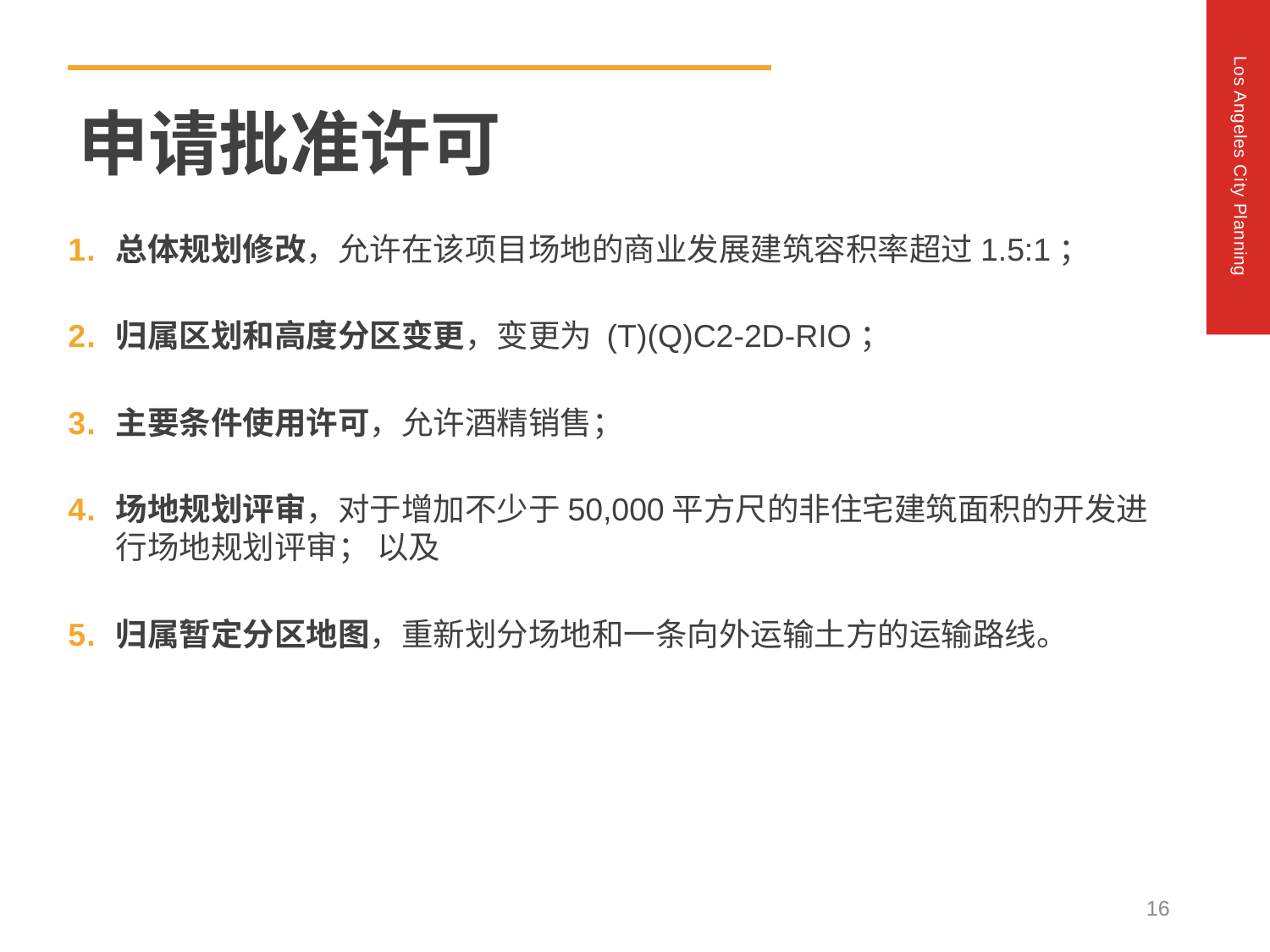

申请批准许可
总体规划修改，允许在该项目场地的商业发展建筑容积率超过1.5:1；
归属区划和高度分区变更，变更为 (T)(Q)C2-2D-RIO；
主要条件使用许可，允许酒精销售；
场地规划评审，对于增加不少于50,000平方尺的非住宅建筑面积的开发进行场地规划评审； 以及
归属暂定分区地图，重新划分场地和一条向外运输土方的运输路线。
16